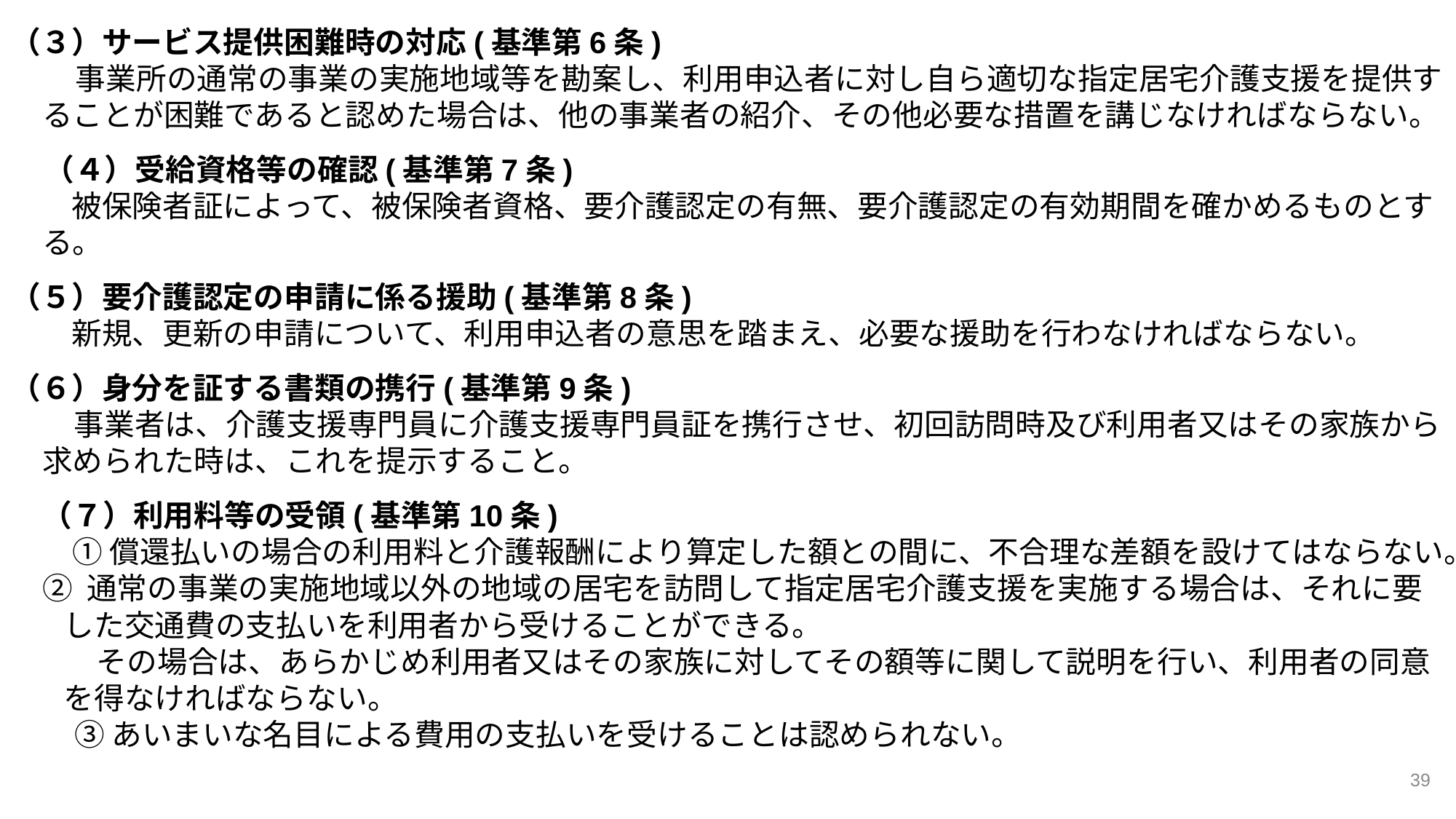

（３）サービス提供困難時の対応(基準第6条)
事業所の通常の事業の実施地域等を勘案し、利用申込者に対し自ら適切な指定居宅介護支援を提供することが困難であると認めた場合は、他の事業者の紹介、その他必要な措置を講じなければならない。

（４）受給資格等の確認(基準第7条)
　　被保険者証によって、被保険者資格、要介護認定の有無、要介護認定の有効期間を確かめるものとする。

（５）要介護認定の申請に係る援助(基準第8条)
　　新規、更新の申請について、利用申込者の意思を踏まえ、必要な援助を行わなければならない。

（６）身分を証する書類の携行(基準第9条)
事業者は、介護支援専門員に介護支援専門員証を携行させ、初回訪問時及び利用者又はその家族から求められた時は、これを提示すること。

（７）利用料等の受領(基準第10条)
　① 償還払いの場合の利用料と介護報酬により算定した額との間に、不合理な差額を設けてはならない。
② 通常の事業の実施地域以外の地域の居宅を訪問して指定居宅介護支援を実施する場合は、それに要した交通費の支払いを利用者から受けることができる。
その場合は、あらかじめ利用者又はその家族に対してその額等に関して説明を行い、利用者の同意を得なければならない。
　③ あいまいな名目による費用の支払いを受けることは認められない。

39